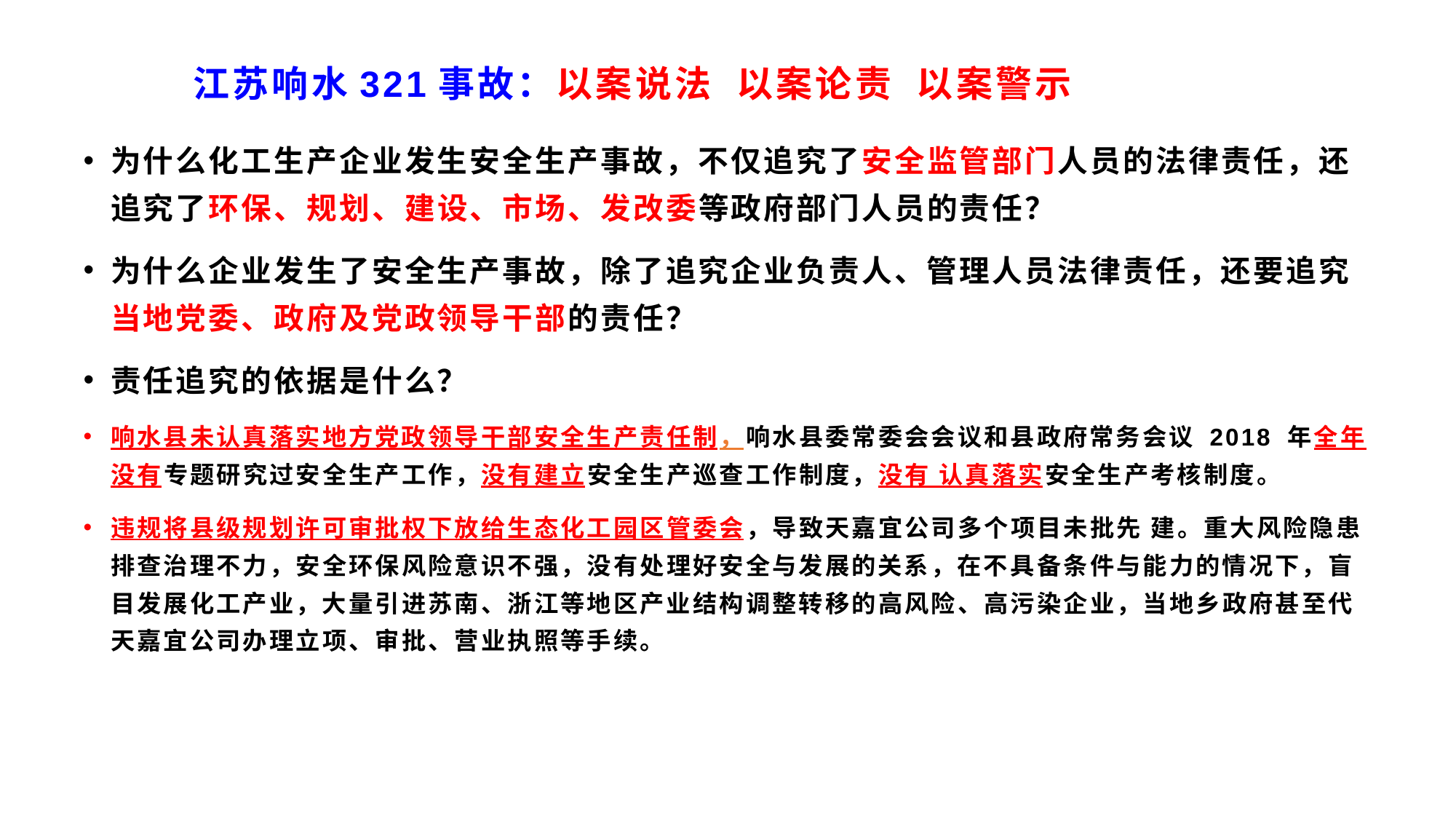

江苏响水321事故：以案说法  以案论责  以案警示
为什么化工生产企业发生安全生产事故，不仅追究了安全监管部门人员的法律责任，还追究了环保、规划、建设、市场、发改委等政府部门人员的责任？
为什么企业发生了安全生产事故，除了追究企业负责人、管理人员法律责任，还要追究当地党委、政府及党政领导干部的责任？
责任追究的依据是什么？
响水县未认真落实地方党政领导干部安全生产责任制，响水县委常委会会议和县政府常务会议 2018 年全年没有专题研究过安全生产工作，没有建立安全生产巡查工作制度，没有 认真落实安全生产考核制度。
违规将县级规划许可审批权下放给生态化工园区管委会，导致天嘉宜公司多个项目未批先 建。重大风险隐患排查治理不力，安全环保风险意识不强，没有处理好安全与发展的关系，在不具备条件与能力的情况下，盲目发展化工产业，大量引进苏南、浙江等地区产业结构调整转移的高风险、高污染企业，当地乡政府甚至代天嘉宜公司办理立项、审批、营业执照等手续。

59